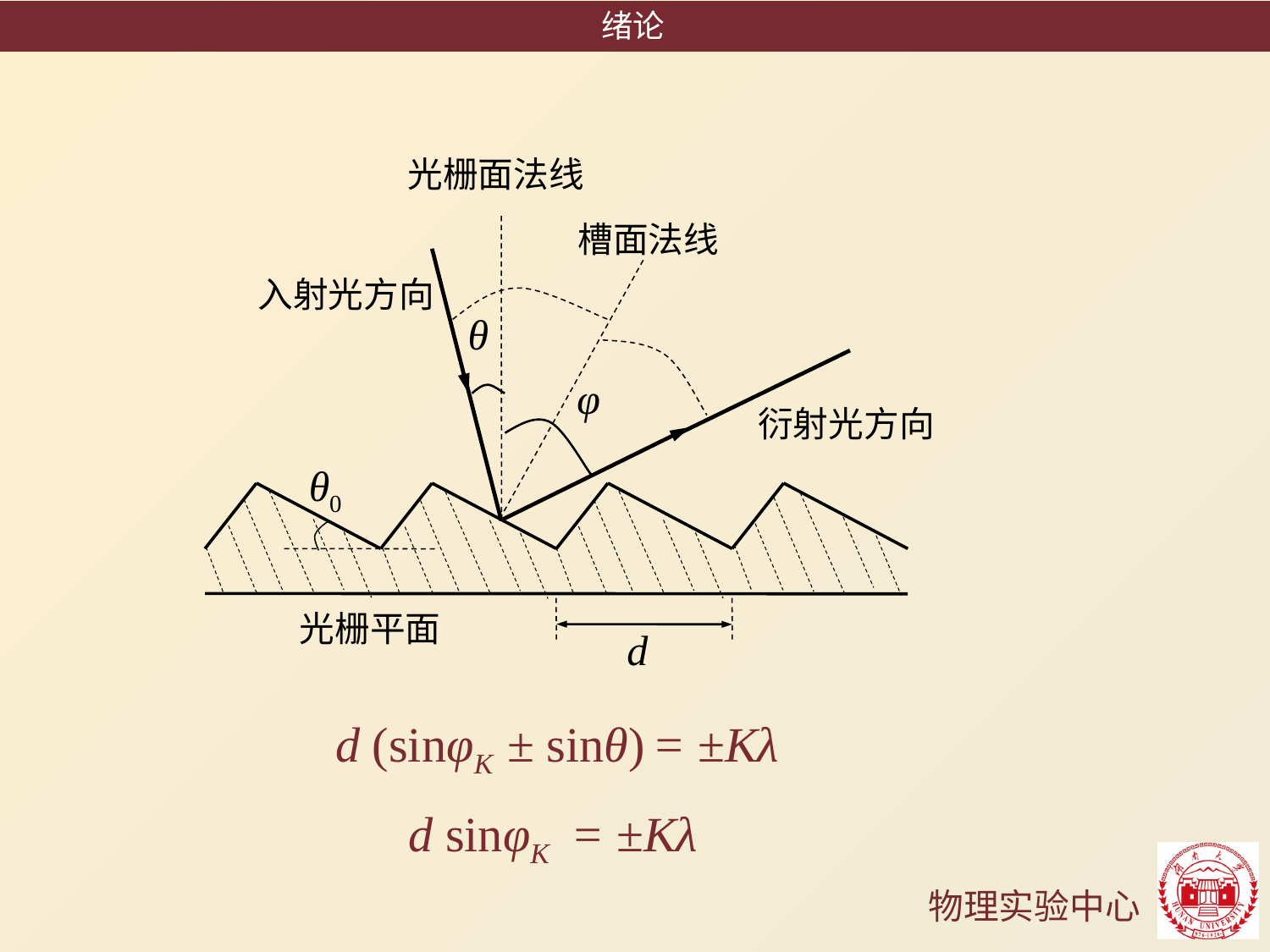

绪论

光栅面法线
槽面法线
入射光方向

θ

φ

衍射光方向

θ0

光栅平面
d
d (sinφK  ± sinθ) = ±Kλ
d sinφK   = ±Kλ